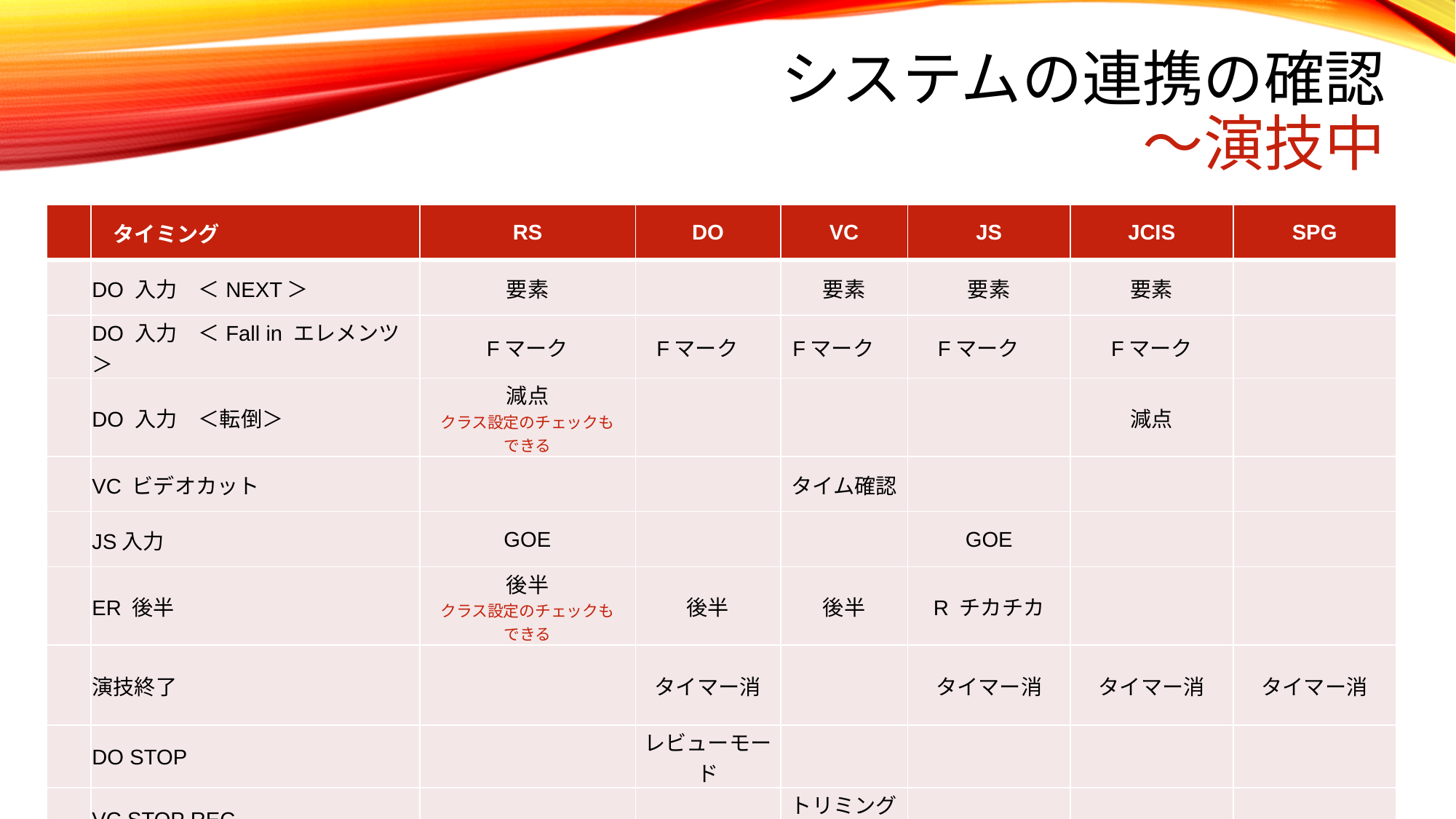

# システムの連携の確認 ～演技中
|  | タイミング | RS | DO | VC | JS | JCIS | SPG |
| --- | --- | --- | --- | --- | --- | --- | --- |
|  | DO 入力　＜NEXT＞ | 要素 |  | 要素 | 要素 | 要素 |  |
|  | DO 入力　＜Fall in エレメンツ＞ | Fマーク | Fマーク | Fマーク | Fマーク | Fマーク |  |
|  | DO 入力　＜転倒＞ | 減点 クラス設定のチェックも できる |  |  |  | 減点 |  |
|  | VC ビデオカット |  |  | タイム確認 |  |  |  |
|  | JS入力 | GOE |  |  | GOE |  |  |
|  | ER 後半 | 後半 クラス設定のチェックも できる | 後半 | 後半 | R チカチカ |  |  |
|  | 演技終了 |  | タイマー消 |  | タイマー消 | タイマー消 | タイマー消 |
|  | DO STOP |  | レビューモード |  |  |  |  |
|  | VC STOP REC |  |  | トリミングモード |  |  |  |